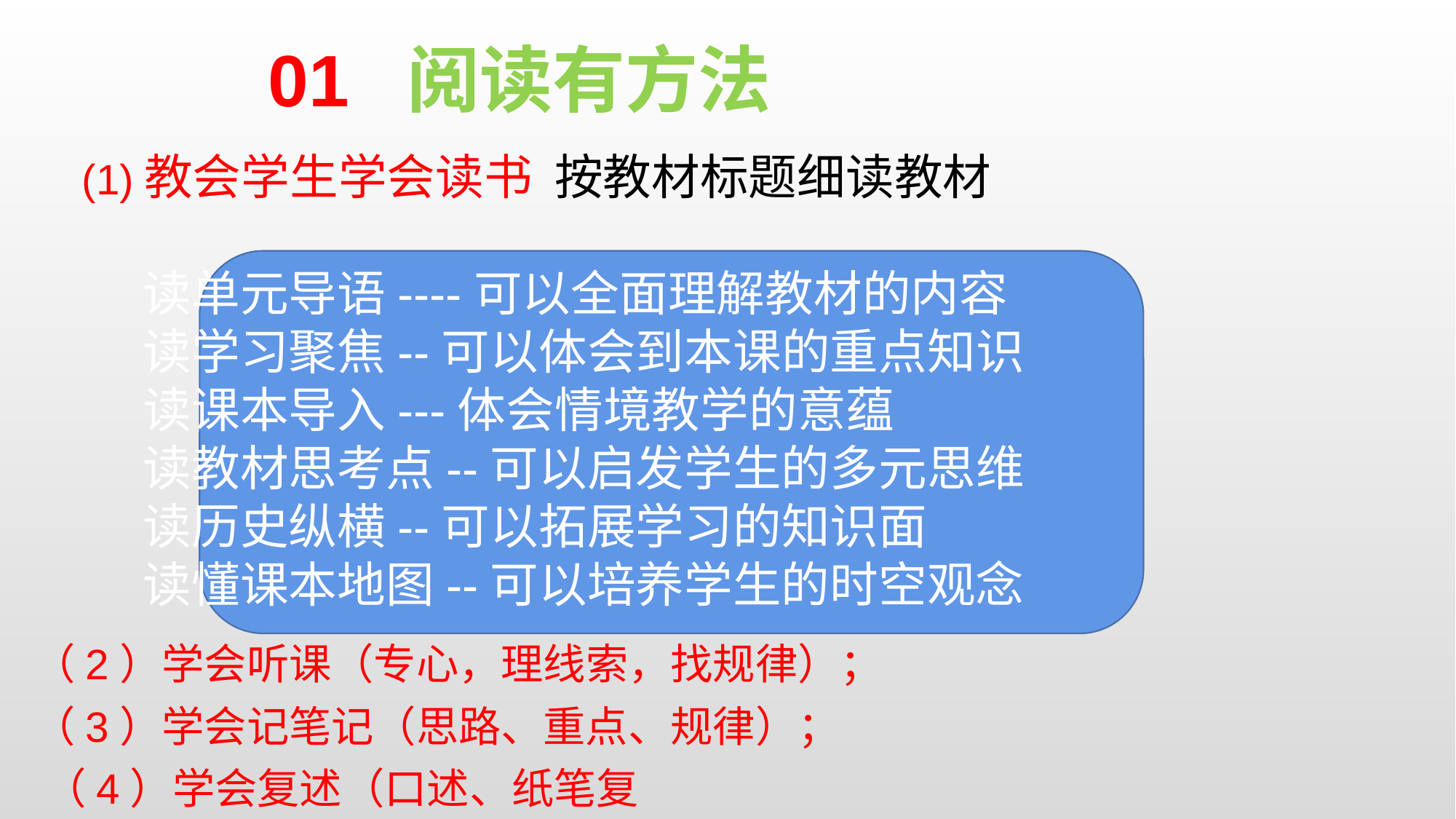

01  阅读有方法
  (1)教会学生学会读书  按教材标题细读教材

       读单元导语----可以全面理解教材的内容
       读学习聚焦--可以体会到本课的重点知识
       读课本导入---体会情境教学的意蕴
       读教材思考点--可以启发学生的多元思维
       读历史纵横--可以拓展学习的知识面
       读懂课本地图--可以培养学生的时空观念

（2）学会听课（专心，理线索，找规律）；
（3）学会记笔记（思路、重点、规律）；
（4）学会复述（口述、纸笔复述）